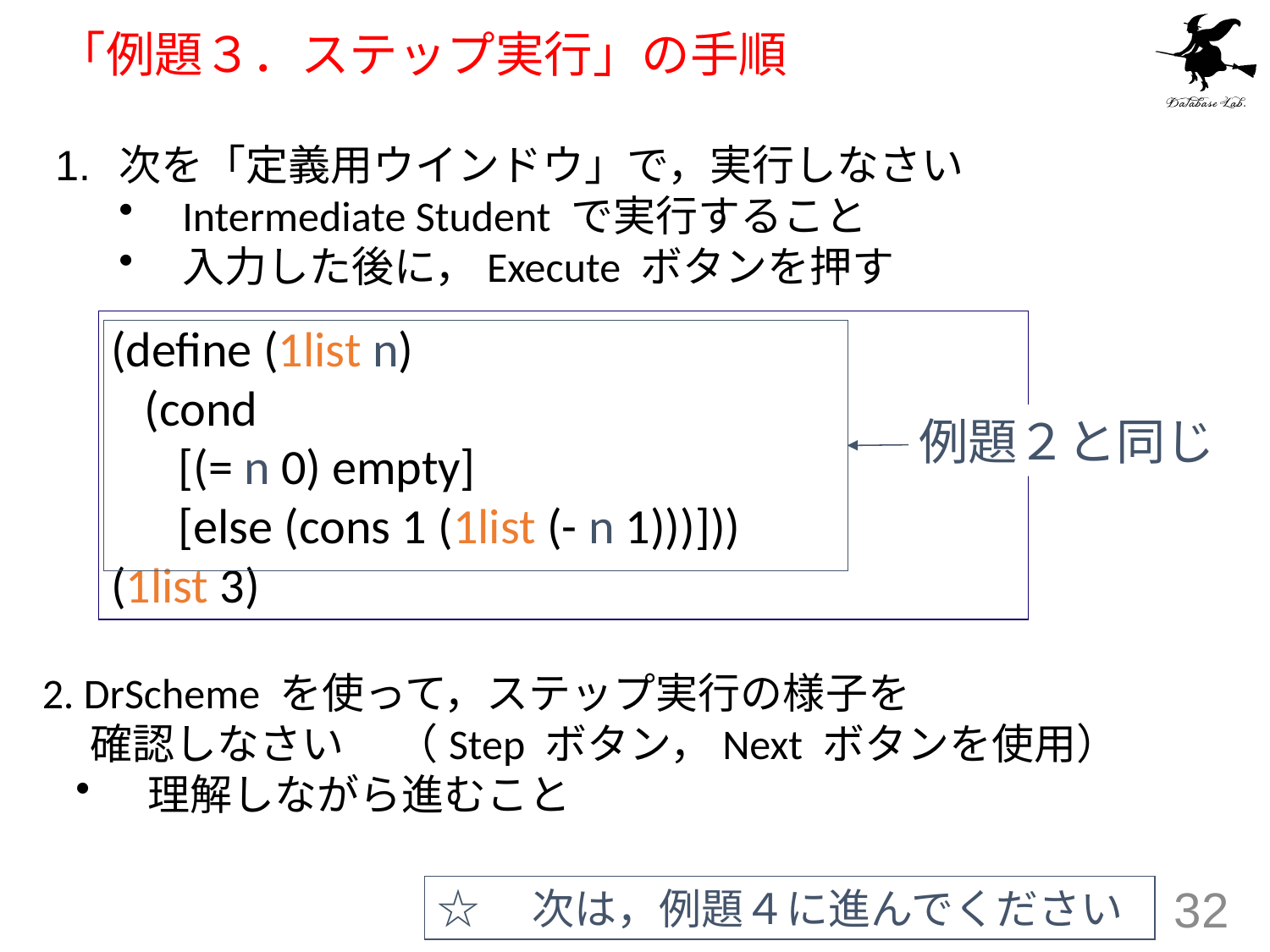

# 「例題３．ステップ実行」の手順
次を「定義用ウインドウ」で，実行しなさい
Intermediate Student で実行すること
入力した後に，Execute ボタンを押す
(define (1list n)
   (cond
      [(= n 0) empty]
      [else (cons 1 (1list (- n 1)))]))
(1list 3)

例題２と同じ

2. DrScheme を使って，ステップ実行の様子を
    確認しなさい　 （Step ボタン，Next ボタンを使用）
　理解しながら進むこと
☆　次は，例題４に進んでください
32